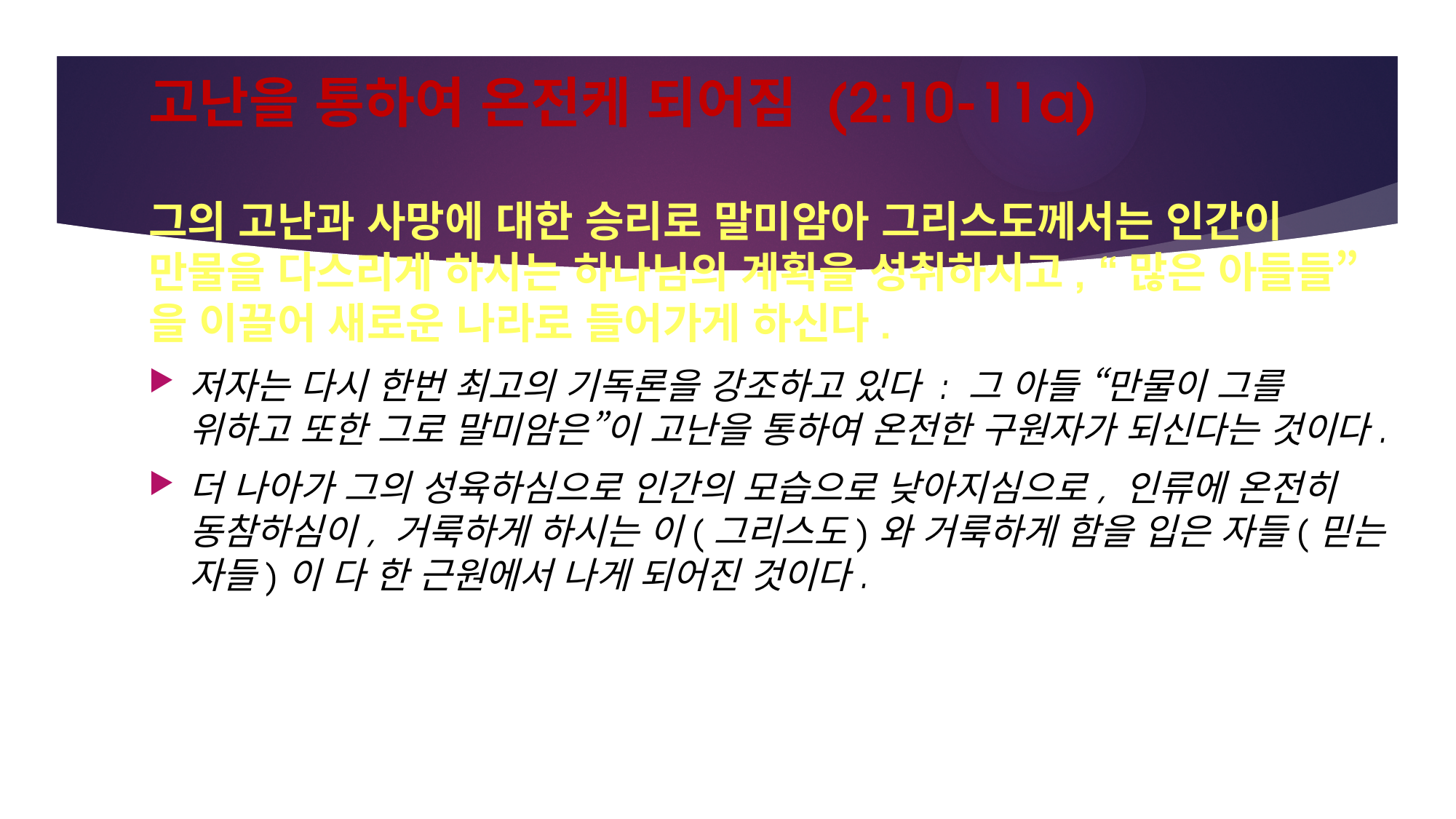

# 고난을 통하여 온전케 되어짐 (2:10-11a)
그의 고난과 사망에 대한 승리로 말미암아 그리스도께서는 인간이 만물을 다스리게 하시는 하나님의 계획을 성취하시고, “많은 아들들”을 이끌어 새로운 나라로 들어가게 하신다.
저자는 다시 한번 최고의 기독론을 강조하고 있다 : 그 아들 “만물이 그를 위하고 또한 그로 말미암은”이 고난을 통하여 온전한 구원자가 되신다는 것이다.
더 나아가 그의 성육하심으로 인간의 모습으로 낮아지심으로, 인류에 온전히 동참하심이, 거룩하게 하시는 이(그리스도)와 거룩하게 함을 입은 자들(믿는 자들)이 다 한 근원에서 나게 되어진 것이다.